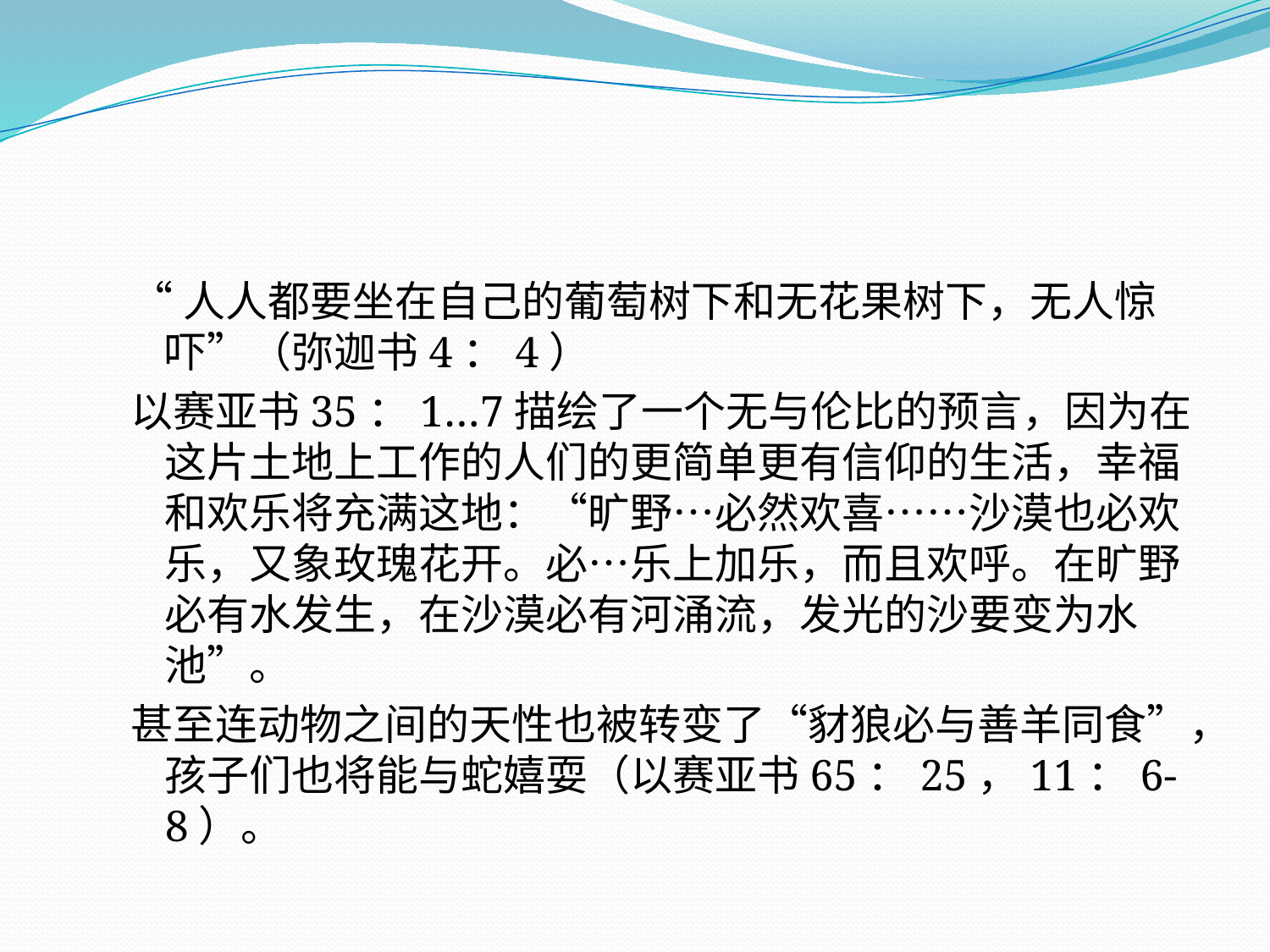

#
“人人都要坐在自己的葡萄树下和无花果树下，无人惊吓”（弥迦书4：4）
以赛亚书35：1…7描绘了一个无与伦比的预言，因为在这片土地上工作的人们的更简单更有信仰的生活，幸福和欢乐将充满这地：“旷野…必然欢喜……沙漠也必欢乐，又象玫瑰花开。必…乐上加乐，而且欢呼。在旷野必有水发生，在沙漠必有河涌流，发光的沙要变为水池”。
甚至连动物之间的天性也被转变了“豺狼必与善羊同食”，孩子们也将能与蛇嬉耍（以赛亚书65：25，11：6-8）。